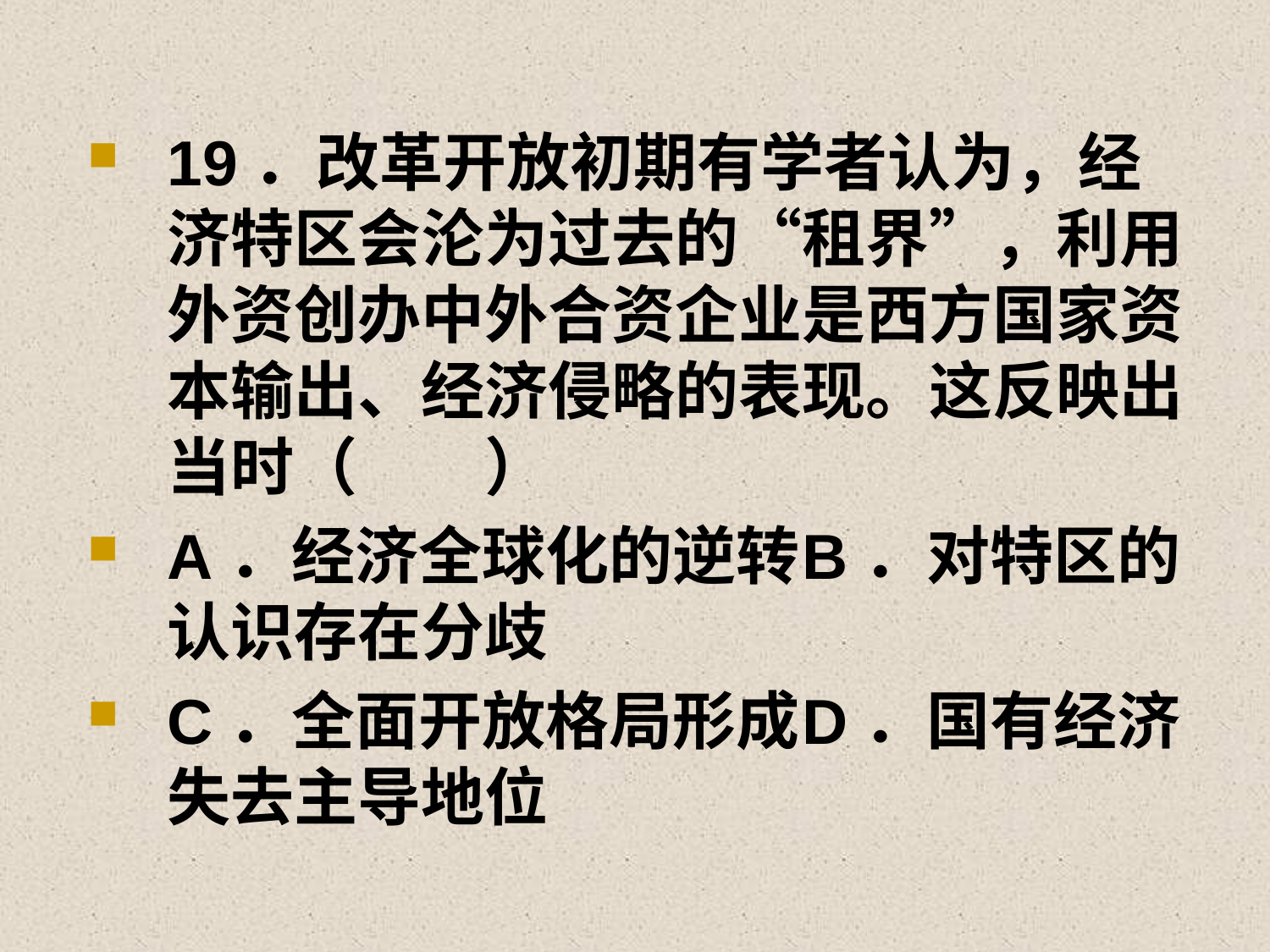

#
19．改革开放初期有学者认为，经济特区会沦为过去的“租界”，利用外资创办中外合资企业是西方国家资本输出、经济侵略的表现。这反映出当时（　　）
A．经济全球化的逆转	B．对特区的认识存在分歧
C．全面开放格局形成	D．国有经济失去主导地位